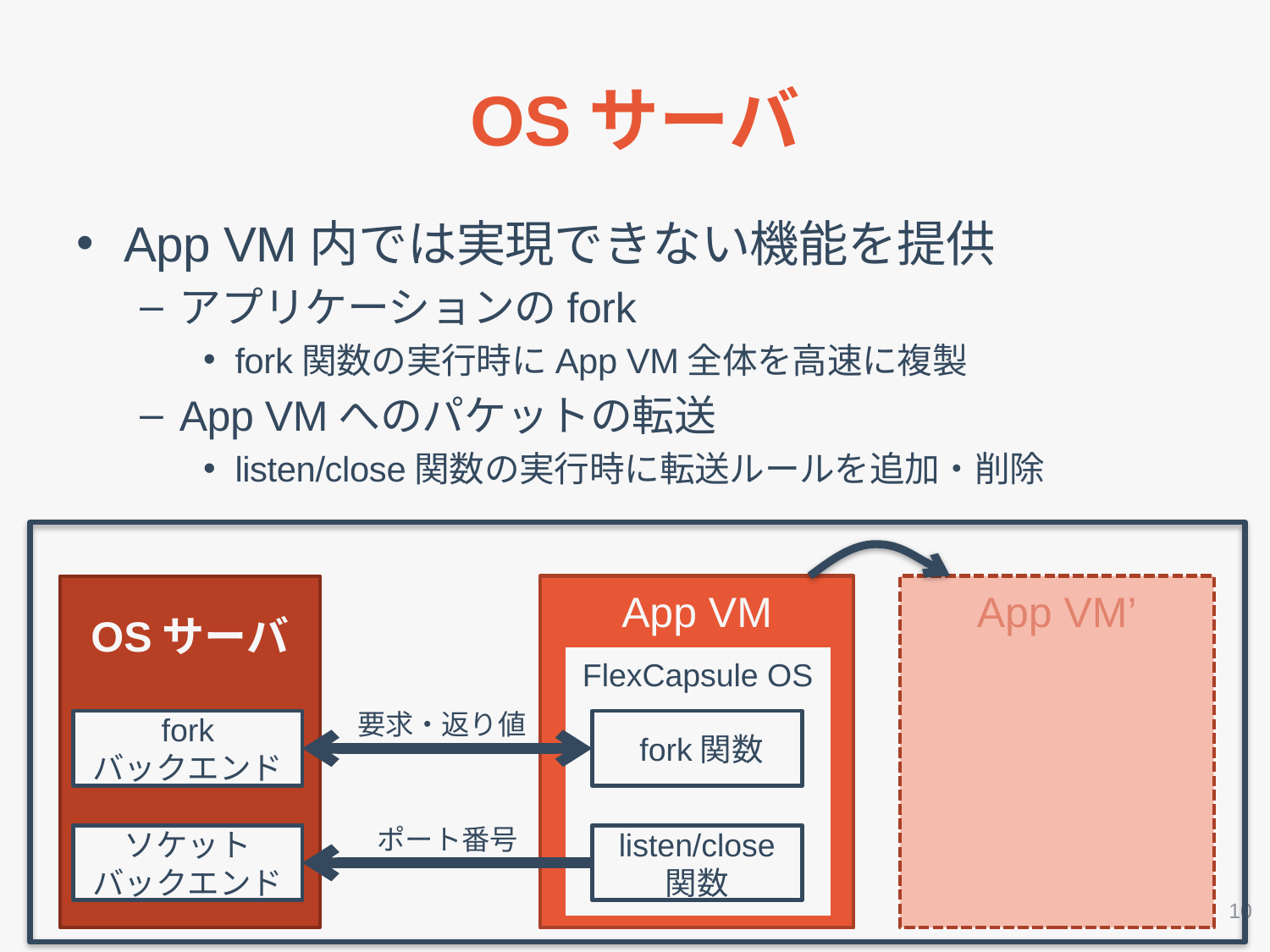

# OSサーバ
App VM内では実現できない機能を提供
アプリケーションのfork
fork関数の実行時にApp VM全体を高速に複製
App VMへのパケットの転送
listen/close関数の実行時に転送ルールを追加・削除

OSサーバ

App VM

App VM’

FlexCapsule OS

要求・返り値
fork
バックエンド
 fork関数
ポート番号
ソケット
バックエンド
listen/close
関数
10